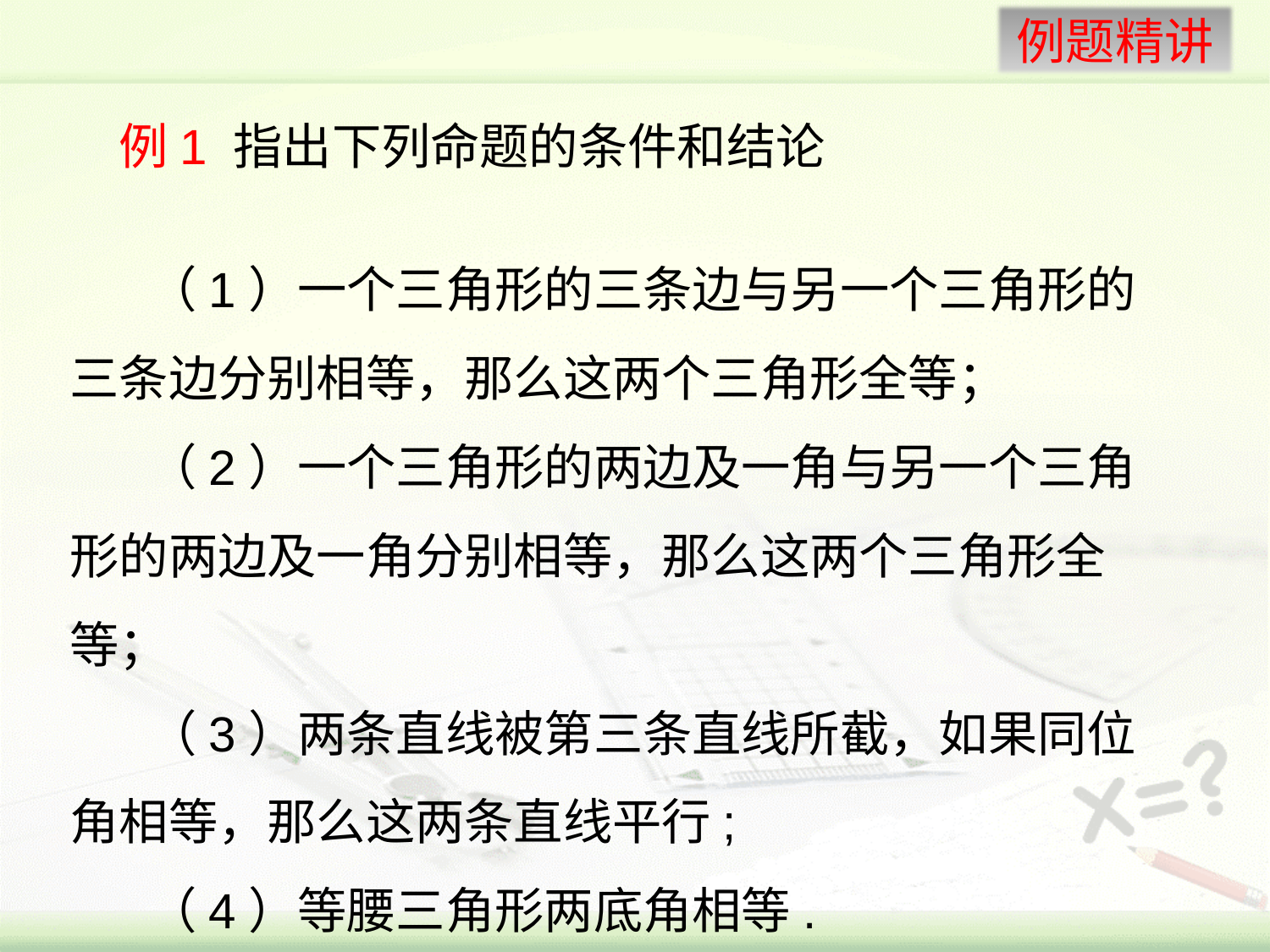

例1 指出下列命题的条件和结论
      （1）一个三角形的三条边与另一个三角形的三条边分别相等，那么这两个三角形全等；
      （2）一个三角形的两边及一角与另一个三角形的两边及一角分别相等，那么这两个三角形全等；
      （3）两条直线被第三条直线所截，如果同位角相等，那么这两条直线平行;
      （4）等腰三角形两底角相等.